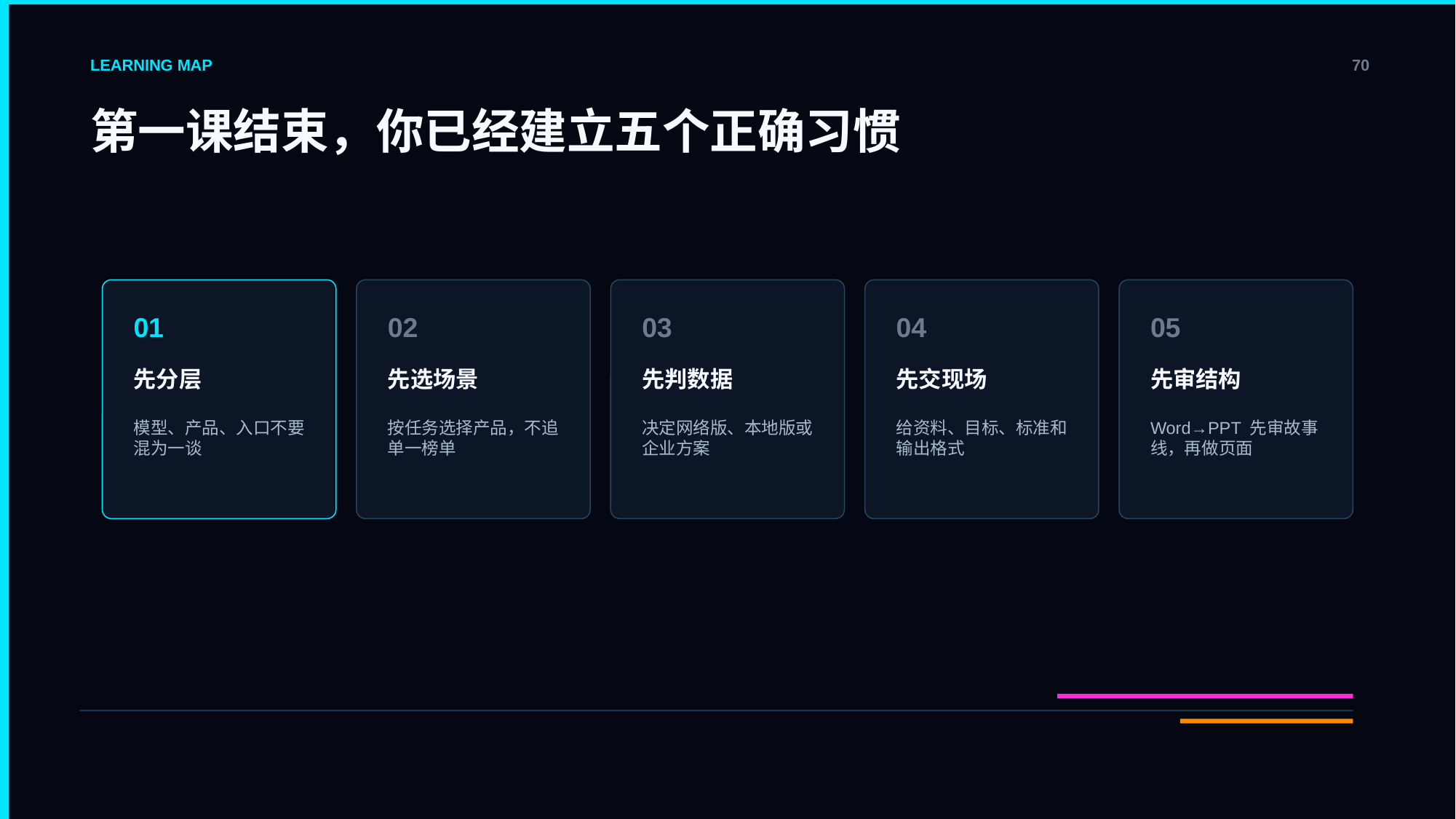

LEARNING MAP
70
第一课结束，你已经建立五个正确习惯

01
02
03
04
05
先分层
先选场景
先判数据
先交现场
先审结构
模型、产品、入口不要混为一谈
按任务选择产品，不追单一榜单
决定网络版、本地版或企业方案
给资料、目标、标准和输出格式
Word→PPT 先审故事线，再做页面